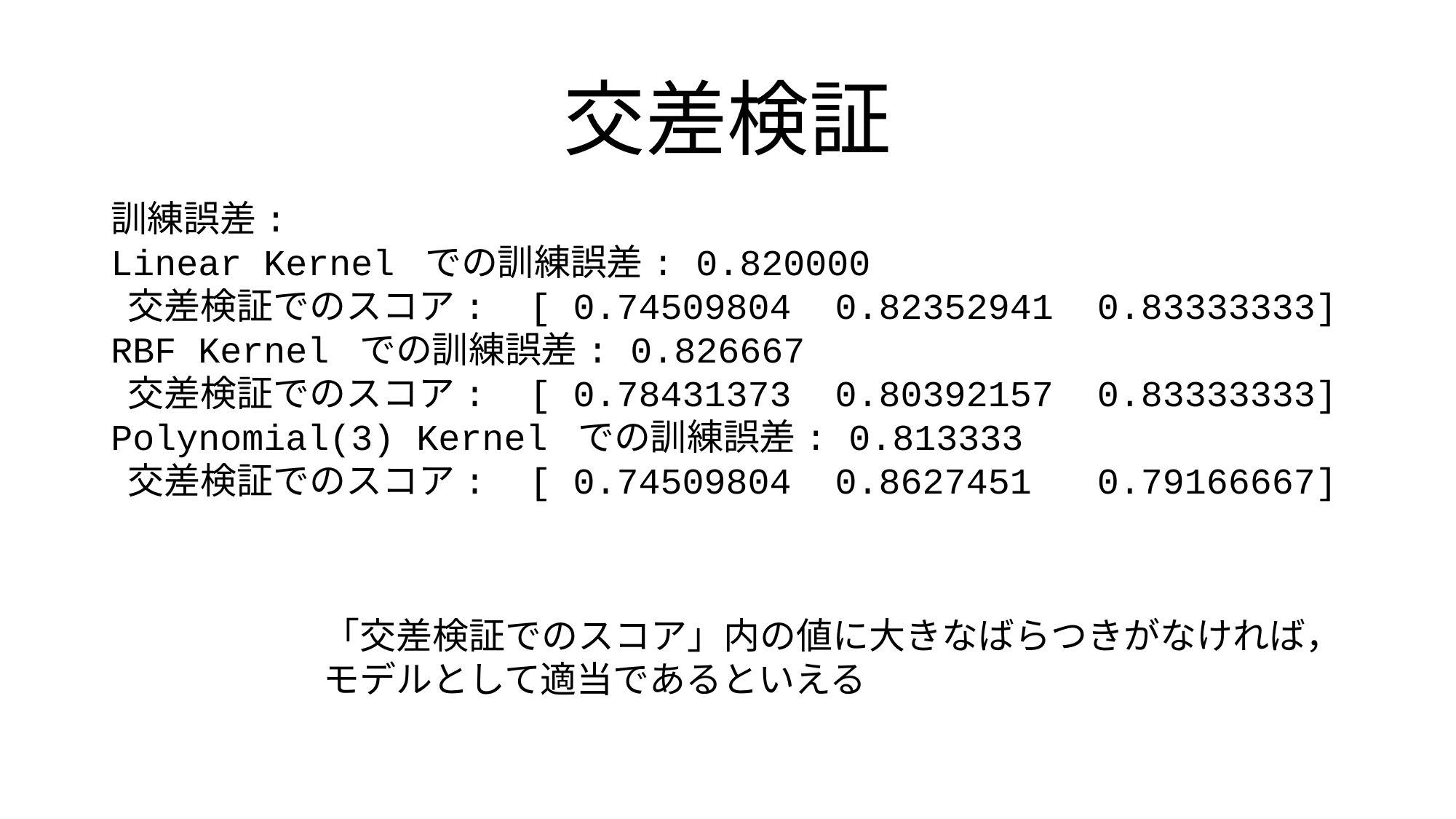

# 交差検証
訓練誤差:
Linear Kernel での訓練誤差: 0.820000
 交差検証でのスコア:  [ 0.74509804  0.82352941  0.83333333]
RBF Kernel での訓練誤差: 0.826667
 交差検証でのスコア:  [ 0.78431373  0.80392157  0.83333333]
Polynomial(3) Kernel での訓練誤差: 0.813333
 交差検証でのスコア:  [ 0.74509804  0.8627451   0.79166667]
「交差検証でのスコア」内の値に大きなばらつきがなければ，
モデルとして適当であるといえる